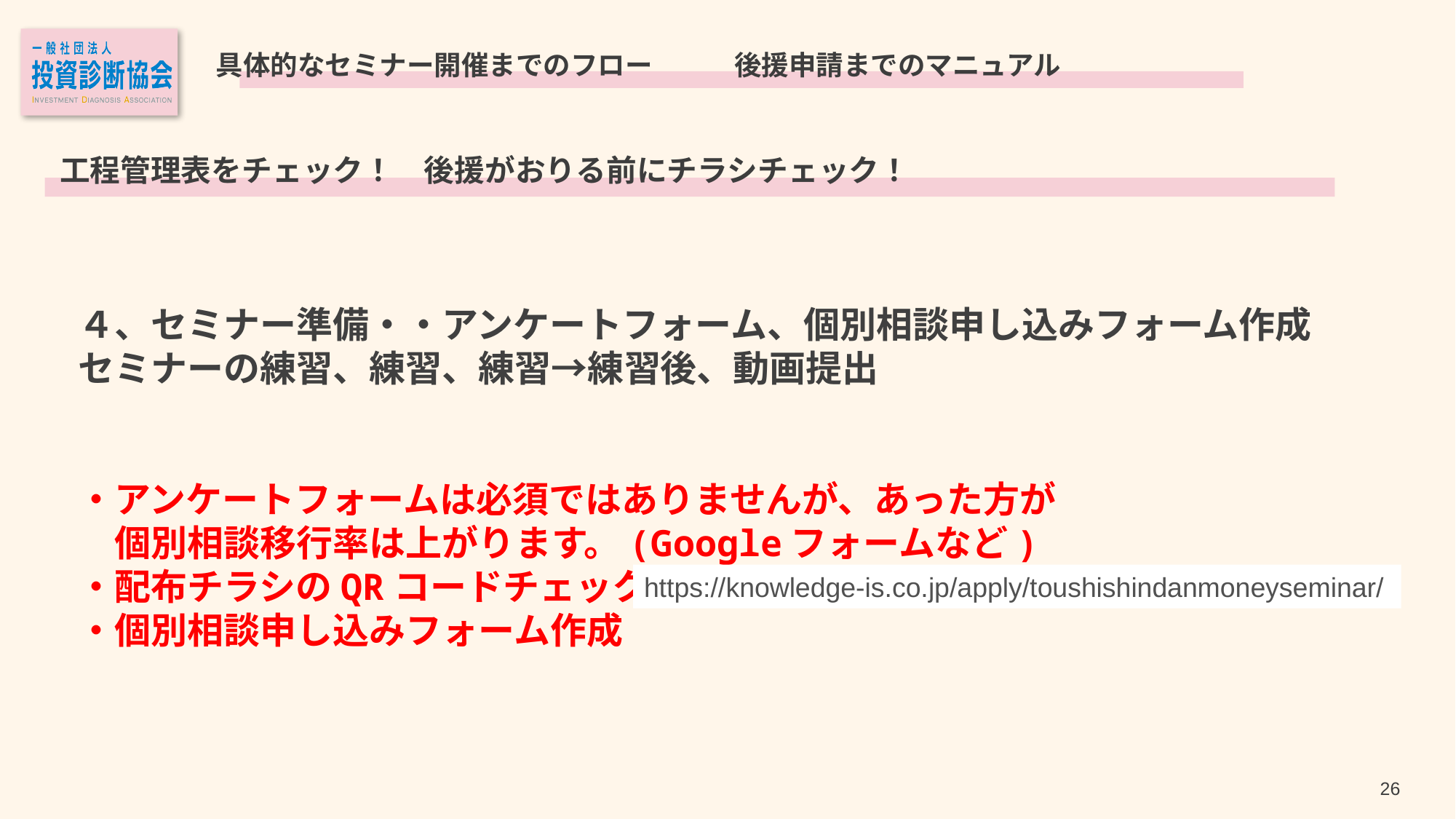

具体的なセミナー開催までのフロー　　　後援申請までのマニュアル

工程管理表をチェック！　後援がおりる前にチラシチェック！

４、セミナー準備・・アンケートフォーム、個別相談申し込みフォーム作成セミナーの練習、練習、練習→練習後、動画提出

・アンケートフォームは必須ではありませんが、あった方が
　個別相談移行率は上がります。(Googleフォームなど)
・配布チラシのQRコードチェック
・個別相談申し込みフォーム作成
https://knowledge-is.co.jp/apply/toushishindanmoneyseminar/
26